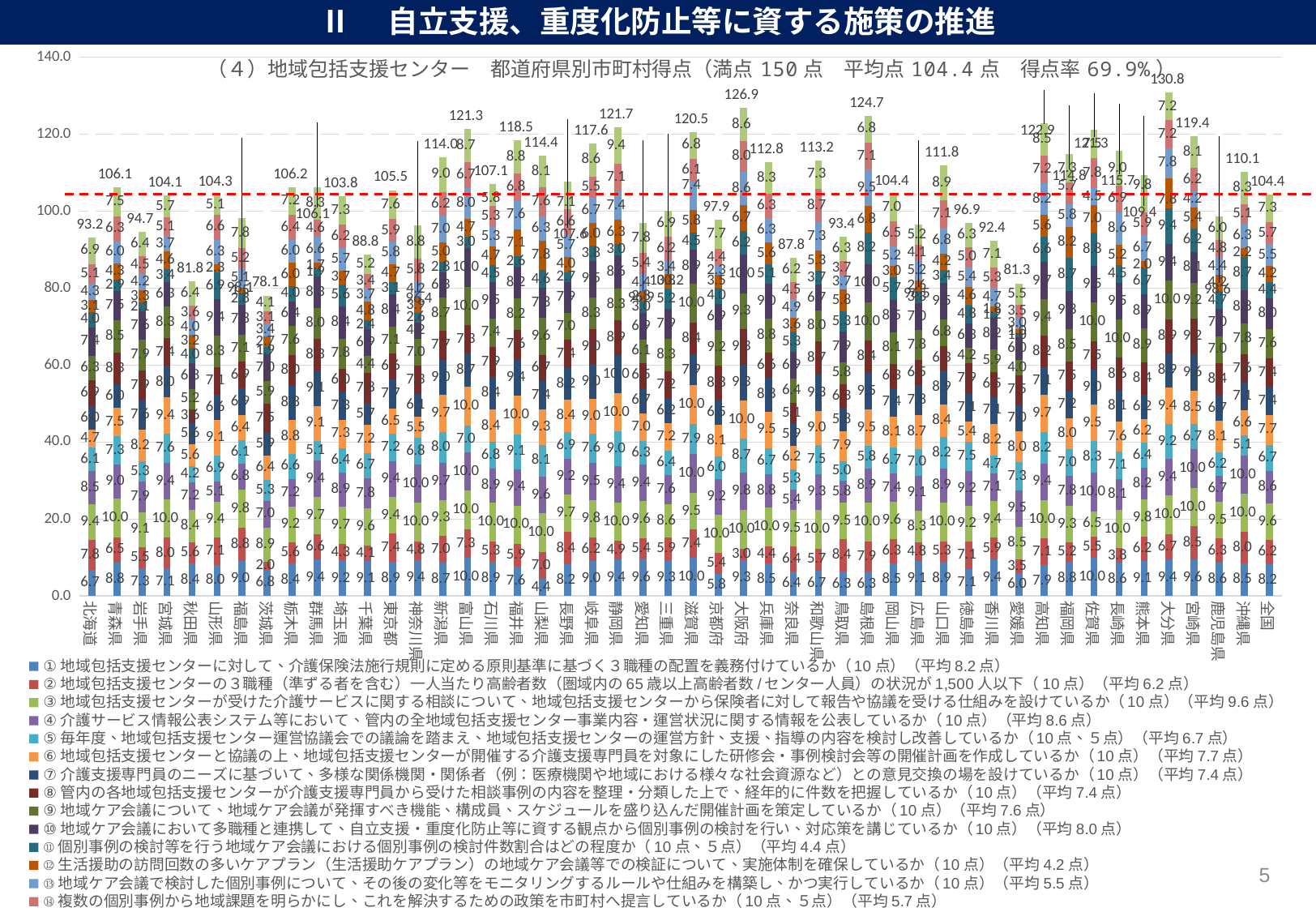

Ⅱ　自立支援、重度化防止等に資する施策の推進

### Chart: （４）地域包括支援センター　都道府県別市町村得点（満点150点　平均点104.4点　得点率69.9%）

| Category | ①地域包括支援センターに対して、介護保険法施行規則に定める原則基準に基づく３職種の配置を義務付けているか（10点）（平均8.2点） | ②地域包括支援センターの３職種（準ずる者を含む）一人当たり高齢者数（圏域内の65歳以上高齢者数/センター人員）の状況が1,500人以下（10点）（平均6.2点） | ③地域包括支援センターが受けた介護サービスに関する相談について、地域包括支援センターから保険者に対して報告や協議を受ける仕組みを設けているか（10点）（平均9.6点） | ④介護サービス情報公表システム等において、管内の全地域包括支援センター事業内容・運営状況に関する情報を公表しているか（10点）（平均8.6点） | ⑤毎年度、地域包括支援センター運営協議会での議論を踏まえ、地域包括支援センターの運営方針、支援、指導の内容を検討し改善しているか（10点、５点）（平均6.7点） | ⑥地域包括支援センターと協議の上、地域包括支援センターが開催する介護支援専門員を対象にした研修会・事例検討会等の開催計画を作成しているか（10点）（平均7.7点） | ⑦介護支援専門員のニーズに基づいて、多様な関係機関・関係者（例：医療機関や地域における様々な社会資源など）との意見交換の場を設けているか（10点）（平均7.4点） | ⑧管内の各地域包括支援センターが介護支援専門員から受けた相談事例の内容を整理・分類した上で、経年的に件数を把握しているか（10点）（平均7.4点） | ⑨地域ケア会議について、地域ケア会議が発揮すべき機能、構成員、スケジュールを盛り込んだ開催計画を策定しているか（10点）（平均7.6点） | ⑩地域ケア会議において多職種と連携して、自立支援・重度化防止等に資する観点から個別事例の検討を行い、対応策を講じているか（10点）（平均8.0点） | ⑪個別事例の検討等を行う地域ケア会議における個別事例の検討件数割合はどの程度か（10点、５点）（平均4.4点） | ⑫生活援助の訪問回数の多いケアプラン（生活援助ケアプラン）の地域ケア会議等での検証について、実施体制を確保しているか（10点）（平均4.2点） | ⑬地域ケア会議で検討した個別事例について、その後の変化等をモニタリングするルールや仕組みを構築し、かつ実行しているか（10点）（平均5.5点） | ⑭複数の個別事例から地域課題を明らかにし、これを解決するための政策を市町村へ提言しているか（10点、５点）（平均5.7点） | ⑮地域ケア会議の議事録や決定事項を構成員全員が共有するための仕組みを講じているか（10点）（平均5.7点） |  |
|---|---|---|---|---|---|---|---|---|---|---|---|---|---|---|---|---|
| 北海道 | 6.70391061452514 | 7.82122905027933 | 9.385474860335195 | 8.491620111731844 | 6.11731843575419 | 4.748603351955308 | 6.033519553072626 | 6.871508379888268 | 6.256983240223463 | 7.430167597765363 | 3.9664804469273744 | 3.0726256983240225 | 4.301675977653631 | 5.111731843575419 | 6.927374301675978 | 93.24022346368716 |
| 青森県 | 8.75 | 6.5 | 10.0 | 9.0 | 7.25 | 7.5 | 6.0 | 8.25 | 8.5 | 7.5 | 2.875 | 4.25 | 6.0 | 6.25 | 7.5 | 106.125 |
| 岩手県 | 7.2727272727272725 | 5.454545454545454 | 9.090909090909092 | 7.878787878787879 | 5.303030303030303 | 8.181818181818182 | 7.575757575757576 | 7.878787878787879 | 7.878787878787879 | 7.575757575757576 | 2.121212121212121 | 3.3333333333333335 | 4.242424242424242 | 4.545454545454546 | 6.363636363636363 | 94.69696969696969 |
| 宮城県 | 7.142857142857143 | 8.0 | 10.0 | 9.428571428571429 | 7.571428571428571 | 9.428571428571429 | 8.0 | 7.428571428571429 | 8.285714285714286 | 6.285714285714286 | 3.4285714285714284 | 4.571428571428571 | 3.7142857142857144 | 5.142857142857143 | 5.714285714285714 | 104.14285714285714 |
| 秋田県 | 8.4 | 5.6 | 8.4 | 7.2 | 4.2 | 5.6 | 5.6 | 3.6 | 5.2 | 6.8 | 4.0 | 3.2 | 4.0 | 3.6 | 6.4 | 81.8 |
| 山形県 | 8.0 | 7.142857142857143 | 9.428571428571429 | 5.142857142857143 | 6.857142857142857 | 9.142857142857142 | 6.571428571428571 | 7.142857142857143 | 8.285714285714286 | 9.428571428571429 | 6.857142857142857 | 2.2857142857142856 | 6.285714285714286 | 6.571428571428571 | 5.142857142857143 | 104.28571428571429 |
| 福島県 | 8.983050847457626 | 8.813559322033898 | 9.830508474576272 | 6.779661016949152 | 6.101694915254237 | 6.440677966101695 | 6.9491525423728815 | 6.9491525423728815 | 7.11864406779661 | 7.796610169491525 | 2.7966101694915255 | 1.5254237288135593 | 5.084745762711864 | 5.169491525423729 | 7.796610169491525 | 98.13559322033898 |
| 茨城県 | 6.818181818181818 | 2.0454545454545454 | 8.863636363636363 | 7.045454545454546 | 5.340909090909091 | 6.363636363636363 | 5.909090909090909 | 7.5 | 5.909090909090909 | 7.045454545454546 | 1.9318181818181819 | 2.727272727272727 | 3.409090909090909 | 3.0681818181818183 | 4.090909090909091 | 78.06818181818181 |
| 栃木県 | 8.4 | 5.6 | 9.2 | 7.2 | 6.6 | 8.8 | 8.8 | 8.0 | 7.6 | 6.4 | 4.0 | 6.0 | 6.0 | 6.4 | 7.2 | 106.2 |
| 群馬県 | 9.428571428571429 | 6.571428571428571 | 9.714285714285714 | 9.428571428571429 | 5.142857142857143 | 9.142857142857142 | 9.142857142857142 | 8.285714285714286 | 8.0 | 8.285714285714286 | 1.8571428571428572 | 1.7142857142857142 | 6.571428571428571 | 4.571428571428571 | 8.285714285714286 | 106.14285714285715 |
| 埼玉県 | 9.206349206349206 | 4.285714285714286 | 9.682539682539682 | 8.88888888888889 | 6.428571428571429 | 7.301587301587301 | 7.301587301587301 | 6.031746031746032 | 7.777777777777778 | 8.412698412698413 | 5.634920634920635 | 3.6507936507936507 | 5.714285714285714 | 6.190476190476191 | 7.301587301587301 | 103.80952380952381 |
| 千葉県 | 9.074074074074074 | 4.074074074074074 | 9.62962962962963 | 7.777777777777778 | 6.666666666666667 | 7.222222222222222 | 5.7407407407407405 | 7.777777777777778 | 4.444444444444445 | 6.851851851851852 | 2.4074074074074074 | 4.814814814814815 | 3.7037037037037037 | 3.425925925925926 | 5.185185185185185 | 88.79629629629629 |
| 東京都 | 8.870967741935484 | 7.419354838709677 | 9.35483870967742 | 9.35483870967742 | 7.17741935483871 | 6.451612903225806 | 7.741935483870968 | 6.612903225806452 | 7.096774193548387 | 8.387096774193548 | 3.064516129032258 | 4.67741935483871 | 5.806451612903226 | 5.887096774193548 | 7.580645161290323 | 105.48387096774194 |
| 神奈川県 | 9.393939393939394 | 4.848484848484849 | 10.0 | 10.0 | 6.818181818181818 | 5.454545454545454 | 6.0606060606060606 | 7.2727272727272725 | 6.96969696969697 | 4.242424242424242 | 2.5757575757575757 | 3.9393939393939394 | 4.242424242424242 | 5.757575757575758 | 8.787878787878787 | 96.36363636363635 |
| 新潟県 | 8.666666666666666 | 7.0 | 9.333333333333334 | 9.666666666666666 | 8.0 | 9.666666666666666 | 9.0 | 7.666666666666667 | 8.666666666666666 | 6.333333333333333 | 2.8333333333333335 | 5.0 | 7.0 | 6.166666666666667 | 9.0 | 114.0 |
| 富山県 | 10.0 | 7.333333333333333 | 10.0 | 10.0 | 7.0 | 10.0 | 8.666666666666666 | 7.333333333333333 | 10.0 | 10.0 | 3.0 | 4.666666666666667 | 8.0 | 6.666666666666667 | 8.666666666666666 | 121.33333333333334 |
| 石川県 | 8.947368421052632 | 5.2631578947368425 | 10.0 | 8.947368421052632 | 6.842105263157895 | 8.421052631578947 | 8.421052631578947 | 7.894736842105263 | 7.368421052631579 | 9.473684210526315 | 4.473684210526316 | 4.7368421052631575 | 5.2631578947368425 | 5.2631578947368425 | 5.7894736842105265 | 107.10526315789474 |
| 福井県 | 7.647058823529412 | 5.882352941176471 | 10.0 | 9.411764705882353 | 9.117647058823529 | 10.0 | 9.411764705882353 | 7.647058823529412 | 8.235294117647058 | 8.235294117647058 | 2.6470588235294117 | 7.0588235294117645 | 7.647058823529412 | 6.764705882352941 | 8.823529411764707 | 118.52941176470588 |
| 山梨県 | 4.444444444444445 | 7.037037037037037 | 10.0 | 9.62962962962963 | 8.148148148148149 | 9.25925925925926 | 7.407407407407407 | 6.666666666666667 | 9.62962962962963 | 7.777777777777778 | 4.62962962962963 | 7.777777777777778 | 6.296296296296297 | 7.592592592592593 | 8.148148148148149 | 114.44444444444443 |
| 長野県 | 8.181818181818182 | 8.441558441558442 | 9.74025974025974 | 9.220779220779221 | 6.9480519480519485 | 8.441558441558442 | 8.181818181818182 | 7.402597402597403 | 7.012987012987013 | 7.922077922077922 | 2.6623376623376624 | 4.025974025974026 | 5.714285714285714 | 6.558441558441558 | 7.142857142857143 | 107.59740259740258 |
| 岐阜県 | 9.047619047619047 | 6.190476190476191 | 9.761904761904763 | 9.523809523809524 | 7.619047619047619 | 9.047619047619047 | 9.047619047619047 | 9.047619047619047 | 8.333333333333334 | 9.523809523809524 | 3.8095238095238093 | 5.9523809523809526 | 6.666666666666667 | 5.476190476190476 | 8.571428571428571 | 117.61904761904762 |
| 静岡県 | 9.428571428571429 | 4.857142857142857 | 10.0 | 9.428571428571429 | 9.0 | 10.0 | 10.0 | 8.857142857142858 | 8.285714285714286 | 8.571428571428571 | 3.0 | 6.285714285714286 | 7.428571428571429 | 7.142857142857143 | 9.428571428571429 | 121.71428571428572 |
| 愛知県 | 9.62962962962963 | 5.37037037037037 | 9.62962962962963 | 9.444444444444445 | 6.296296296296297 | 7.037037037037037 | 6.666666666666667 | 6.481481481481482 | 6.111111111111111 | 6.851851851851852 | 2.962962962962963 | 2.7777777777777777 | 4.444444444444445 | 5.37037037037037 | 7.777777777777778 | 96.85185185185183 |
| 三重県 | 9.310344827586206 | 5.862068965517241 | 8.620689655172415 | 7.586206896551724 | 6.379310344827586 | 7.241379310344827 | 6.206896551724138 | 7.241379310344827 | 8.275862068965518 | 7.931034482758621 | 5.172413793103448 | 3.793103448275862 | 3.4482758620689653 | 6.206896551724138 | 6.896551724137931 | 100.17241379310344 |
| 滋賀県 | 10.0 | 7.368421052631579 | 9.473684210526315 | 10.0 | 7.894736842105263 | 10.0 | 7.894736842105263 | 8.421052631578947 | 10.0 | 8.947368421052632 | 4.473684210526316 | 5.7894736842105265 | 7.368421052631579 | 6.052631578947368 | 6.842105263157895 | 120.52631578947366 |
| 京都府 | 5.769230769230769 | 5.384615384615385 | 10.0 | 9.23076923076923 | 5.961538461538462 | 8.076923076923077 | 6.538461538461538 | 8.846153846153847 | 9.23076923076923 | 6.923076923076923 | 4.038461538461538 | 3.4615384615384617 | 2.3076923076923075 | 4.423076923076923 | 7.6923076923076925 | 97.88461538461537 |
| 大阪府 | 9.30232558139535 | 3.0232558139534884 | 10.0 | 9.767441860465116 | 8.720930232558139 | 10.0 | 9.30232558139535 | 9.30232558139535 | 9.30232558139535 | 10.0 | 6.162790697674419 | 6.744186046511628 | 8.604651162790697 | 8.023255813953488 | 8.604651162790697 | 126.86046511627909 |
| 兵庫県 | 8.536585365853659 | 4.390243902439025 | 10.0 | 8.78048780487805 | 6.7073170731707314 | 9.512195121951219 | 8.78048780487805 | 6.585365853658536 | 8.78048780487805 | 9.024390243902438 | 5.121951219512195 | 5.609756097560975 | 6.341463414634147 | 6.341463414634147 | 8.292682926829269 | 112.80487804878052 |
| 奈良県 | 6.410256410256411 | 6.410256410256411 | 9.487179487179487 | 5.384615384615385 | 5.256410256410256 | 6.153846153846154 | 5.897435897435898 | 5.128205128205129 | 6.410256410256411 | 6.923076923076923 | 5.256410256410256 | 3.58974358974359 | 4.871794871794871 | 4.487179487179487 | 6.153846153846154 | 87.82051282051285 |
| 和歌山県 | 6.666666666666667 | 5.666666666666667 | 10.0 | 9.333333333333334 | 7.5 | 9.0 | 9.333333333333334 | 8.666666666666666 | 8.0 | 6.666666666666667 | 3.6666666666666665 | 5.333333333333333 | 7.333333333333333 | 8.666666666666666 | 7.333333333333333 | 113.16666666666667 |
| 鳥取県 | 6.315789473684211 | 8.421052631578947 | 9.473684210526315 | 5.7894736842105265 | 5.0 | 7.894736842105263 | 5.7894736842105265 | 6.315789473684211 | 5.7894736842105265 | 7.894736842105263 | 5.2631578947368425 | 5.7894736842105265 | 3.6842105263157894 | 3.6842105263157894 | 6.315789473684211 | 93.42105263157895 |
| 島根県 | 6.315789473684211 | 7.894736842105263 | 10.0 | 8.947368421052632 | 5.7894736842105265 | 9.473684210526315 | 9.473684210526315 | 8.421052631578947 | 10.0 | 10.0 | 8.157894736842104 | 6.842105263157895 | 9.473684210526315 | 7.105263157894737 | 6.842105263157895 | 124.73684210526315 |
| 岡山県 | 8.518518518518519 | 6.296296296296297 | 9.62962962962963 | 7.407407407407407 | 6.666666666666667 | 8.148148148148149 | 7.407407407407407 | 6.296296296296297 | 8.148148148148149 | 8.518518518518519 | 5.7407407407407405 | 2.962962962962963 | 5.185185185185185 | 6.481481481481482 | 7.037037037037037 | 104.44444444444444 |
| 広島県 | 9.130434782608695 | 4.782608695652174 | 8.26086956521739 | 9.130434782608695 | 6.956521739130435 | 8.695652173913043 | 7.826086956521739 | 6.521739130434782 | 7.826086956521739 | 6.956521739130435 | 3.260869565217391 | 2.608695652173913 | 5.217391304347826 | 4.130434782608695 | 5.217391304347826 | 96.5217391304348 |
| 山口県 | 8.947368421052632 | 5.2631578947368425 | 10.0 | 8.947368421052632 | 8.157894736842104 | 8.421052631578947 | 8.947368421052632 | 6.315789473684211 | 6.842105263157895 | 9.473684210526315 | 3.4210526315789473 | 4.2105263157894735 | 6.842105263157895 | 7.105263157894737 | 8.947368421052632 | 111.84210526315788 |
| 徳島県 | 7.083333333333333 | 7.083333333333333 | 9.166666666666666 | 9.166666666666666 | 7.5 | 5.416666666666667 | 7.083333333333333 | 7.916666666666667 | 4.166666666666667 | 6.25 | 4.791666666666667 | 4.583333333333333 | 5.416666666666667 | 5.0 | 6.25 | 96.875 |
| 香川県 | 9.411764705882353 | 5.882352941176471 | 9.411764705882353 | 7.0588235294117645 | 4.705882352941177 | 8.235294117647058 | 7.0588235294117645 | 6.470588235294118 | 5.882352941176471 | 8.235294117647058 | 1.1764705882352942 | 1.7647058823529411 | 4.705882352941177 | 5.294117647058823 | 7.0588235294117645 | 92.3529411764706 |
| 愛媛県 | 6.0 | 3.5 | 8.5 | 9.5 | 7.25 | 8.0 | 7.0 | 7.5 | 4.0 | 6.0 | 1.0 | 1.0 | 3.0 | 3.5 | 5.5 | 81.25 |
| 高知県 | 7.9411764705882355 | 7.0588235294117645 | 10.0 | 9.411764705882353 | 8.235294117647058 | 9.705882352941176 | 7.0588235294117645 | 8.235294117647058 | 9.411764705882353 | 9.705882352941176 | 6.617647058823529 | 5.588235294117647 | 8.235294117647058 | 7.205882352941177 | 8.529411764705882 | 122.94117647058823 |
| 福岡県 | 8.833333333333334 | 5.166666666666667 | 9.333333333333334 | 7.833333333333333 | 7.0 | 8.0 | 7.166666666666667 | 7.5 | 8.5 | 9.833333333333334 | 8.666666666666666 | 8.166666666666666 | 5.833333333333333 | 5.666666666666667 | 7.333333333333333 | 114.83333333333334 |
| 佐賀県 | 10.0 | 5.5 | 6.5 | 10.0 | 8.25 | 9.5 | 9.0 | 7.5 | 10.0 | 9.5 | 8.75 | 7.0 | 4.5 | 7.75 | 7.5 | 121.25 |
| 長崎県 | 8.571428571428571 | 3.8095238095238093 | 10.0 | 8.095238095238095 | 7.142857142857143 | 7.619047619047619 | 8.095238095238095 | 8.571428571428571 | 10.0 | 9.523809523809524 | 4.523809523809524 | 5.238095238095238 | 8.571428571428571 | 6.904761904761905 | 9.047619047619047 | 115.71428571428571 |
| 熊本県 | 9.11111111111111 | 6.222222222222222 | 9.777777777777779 | 8.222222222222221 | 6.444444444444445 | 6.222222222222222 | 6.222222222222222 | 8.444444444444445 | 8.88888888888889 | 8.88888888888889 | 6.666666666666667 | 2.0 | 6.666666666666667 | 5.888888888888889 | 9.777777777777779 | 109.44444444444443 |
| 大分県 | 9.444444444444445 | 6.666666666666667 | 10.0 | 9.444444444444445 | 9.166666666666666 | 9.444444444444445 | 8.88888888888889 | 8.88888888888889 | 10.0 | 9.444444444444445 | 9.444444444444445 | 7.777777777777778 | 7.777777777777778 | 7.222222222222222 | 7.222222222222222 | 130.83333333333331 |
| 宮崎県 | 9.615384615384615 | 8.461538461538462 | 10.0 | 10.0 | 6.730769230769231 | 8.461538461538462 | 9.615384615384615 | 9.23076923076923 | 9.23076923076923 | 8.076923076923077 | 6.153846153846154 | 5.384615384615385 | 4.230769230769231 | 6.153846153846154 | 8.076923076923077 | 119.42307692307693 |
| 鹿児島県 | 8.604651162790697 | 6.27906976744186 | 9.534883720930232 | 6.744186046511628 | 6.162790697674419 | 8.13953488372093 | 6.744186046511628 | 8.372093023255815 | 6.976744186046512 | 6.976744186046512 | 4.651162790697675 | 4.186046511627907 | 4.4186046511627906 | 4.767441860465116 | 6.046511627906977 | 98.6046511627907 |
| 沖縄県 | 8.536585365853659 | 8.048780487804878 | 10.0 | 10.0 | 5.121951219512195 | 6.585365853658536 | 7.073170731707317 | 7.560975609756097 | 7.804878048780488 | 8.78048780487805 | 8.658536585365853 | 2.1951219512195124 | 6.341463414634147 | 5.121951219512195 | 8.292682926829269 | 110.12195121951221 |
| 全国 | 8.248133256748995 | 6.232050545663411 | 9.557725445146467 | 8.55255600229753 | 6.72027570361861 | 7.668006892590466 | 7.380815623205055 | 7.421022400919012 | 7.553130384836301 | 7.955198161975876 | 4.353819643882826 | 4.233199310740954 | 5.5083285468121765 | 5.674899483055715 | 7.294658242389431 | 104.35381964388283 |
5